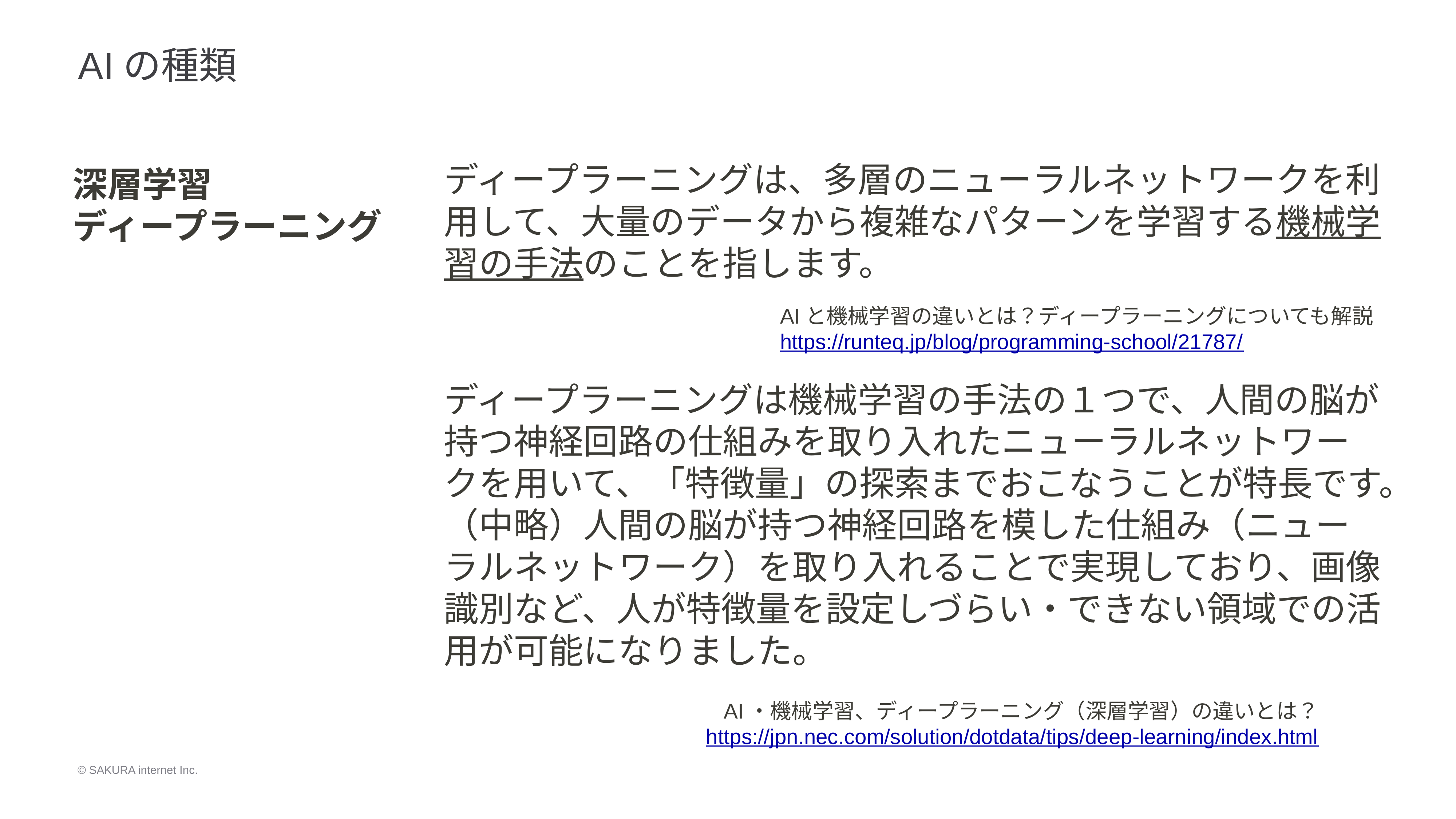

AIの種類
ディープラーニングは、多層のニューラルネットワークを利用して、大量のデータから複雑なパターンを学習する機械学習の手法のことを指します。

ディープラーニングは機械学習の手法の１つで、人間の脳が持つ神経回路の仕組みを取り入れたニューラルネットワークを用いて、「特徴量」の探索までおこなうことが特長です。（中略）人間の脳が持つ神経回路を模した仕組み（ニューラルネットワーク）を取り入れることで実現しており、画像識別など、人が特徴量を設定しづらい・できない領域での活用が可能になりました。
深層学習
ディープラーニング
AIと機械学習の違いとは？ディープラーニングについても解説
https://runteq.jp/blog/programming-school/21787/
AI・機械学習、ディープラーニング（深層学習）の違いとは？
https://jpn.nec.com/solution/dotdata/tips/deep-learning/index.html